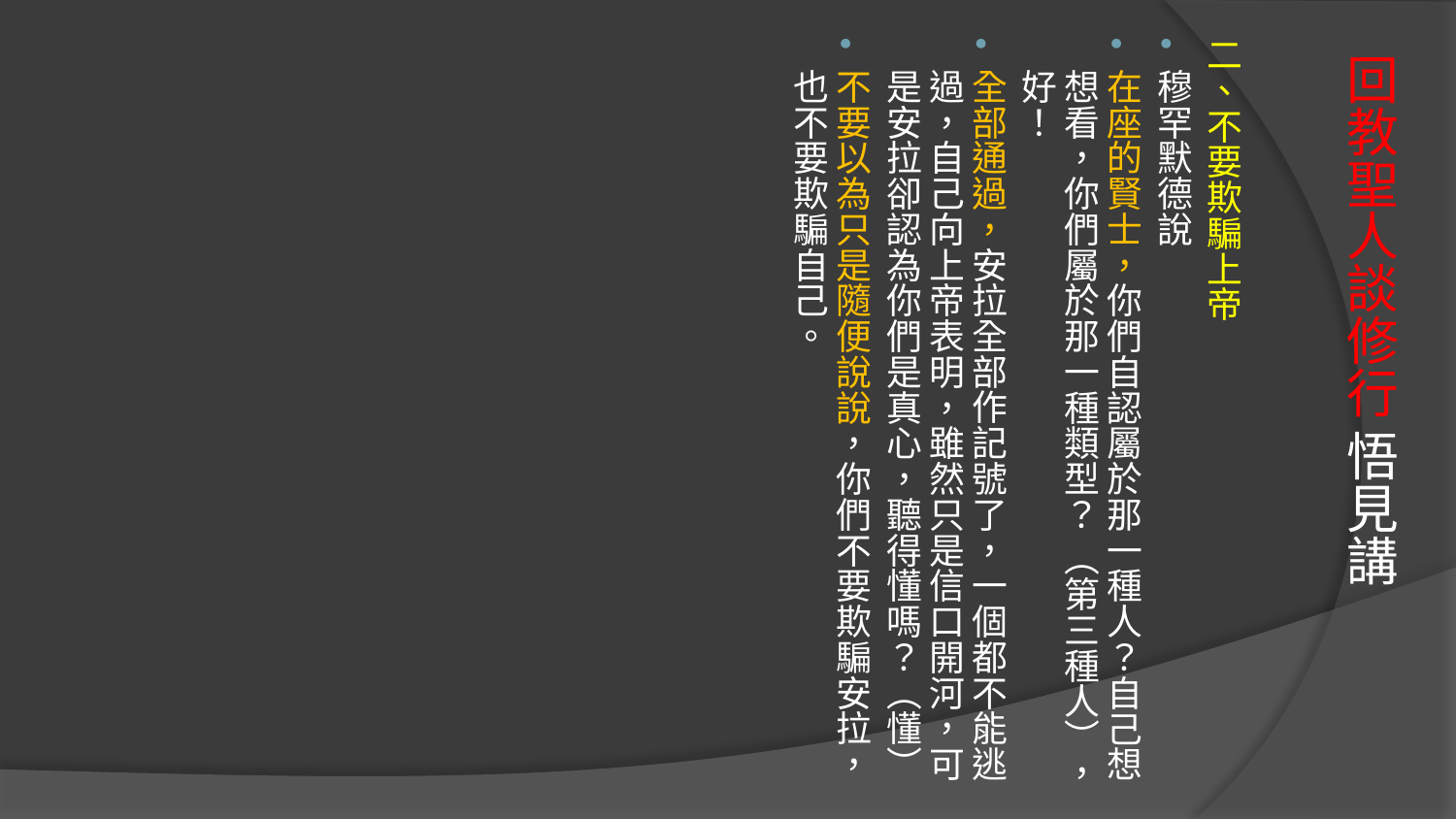

二、不要欺騙上帝
穆罕默德說
在座的賢士，你們自認屬於那一種人？自己想想看，你們屬於那一種類型？ （第三種人），好！
全部通過，安拉全部作記號了，一個都不能逃過，自己向上帝表明，雖然只是信口開河，可是安拉卻認為你們是真心，聽得懂嗎？（懂）
不要以為只是隨便說說，你們不要欺騙安拉，也不要欺騙自己。

# 回教聖人談修行 悟見講